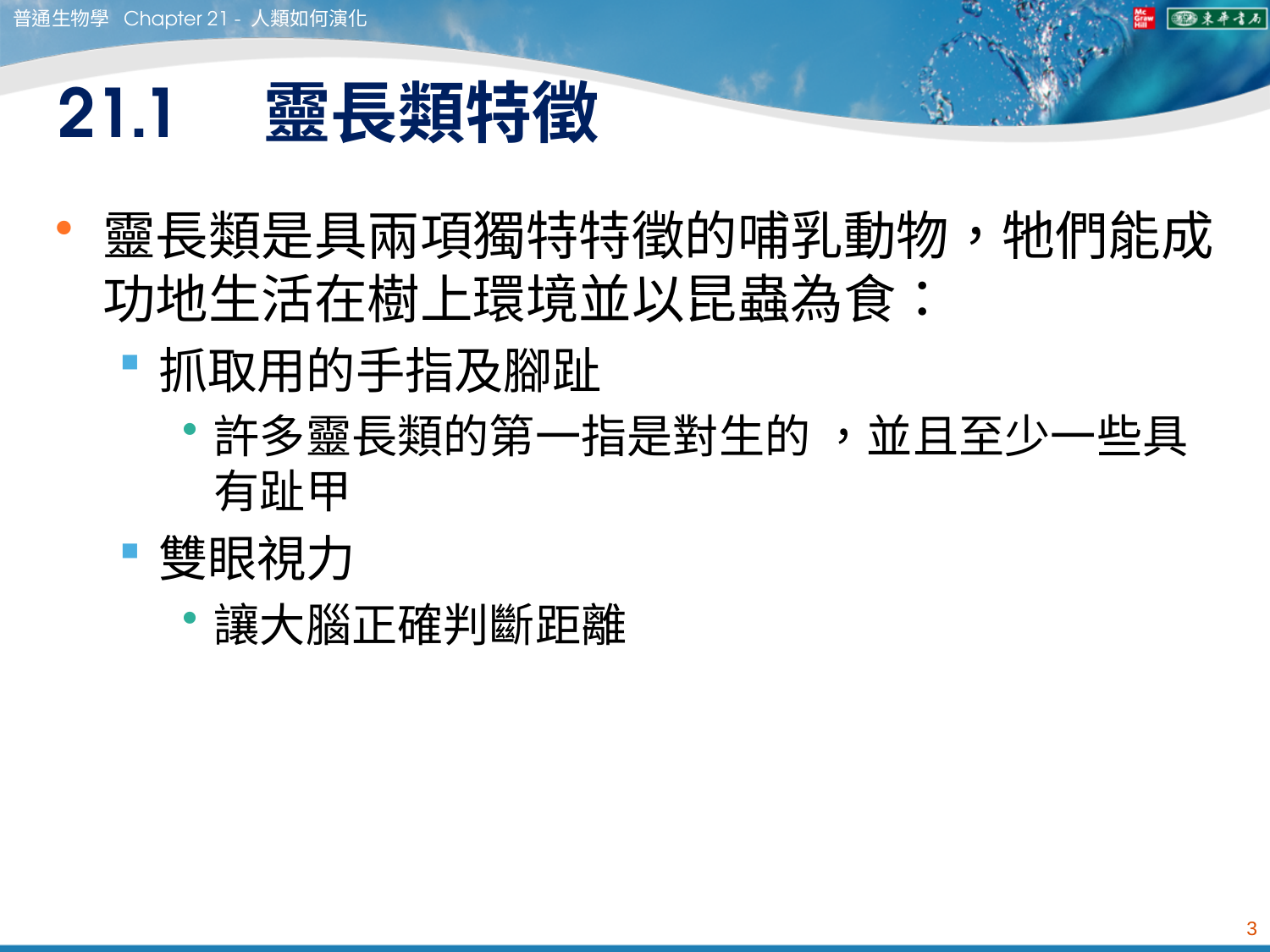

普通生物學  Chapter 21 - 人類如何演化
# 21.1　靈長類特徵
靈長類是具兩項獨特特徵的哺乳動物，牠們能成功地生活在樹上環境並以昆蟲為食：
抓取用的手指及腳趾
許多靈長類的第一指是對生的 ，並且至少一些具有趾甲
雙眼視力
讓大腦正確判斷距離
3